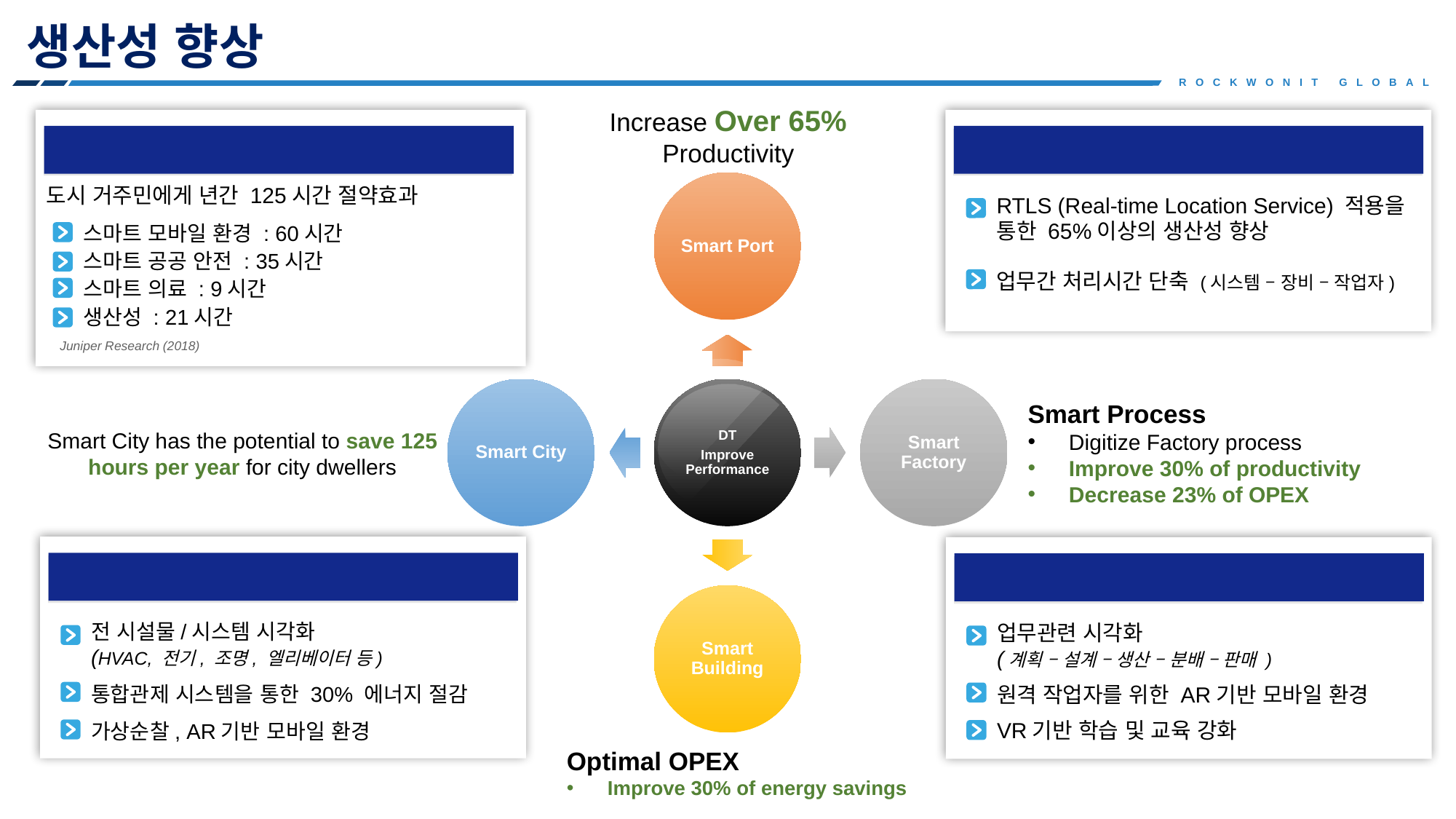

생산성 향상
ROCKWONIT GLOBAL

Increase Over 65% Productivity

생산성 향상
RTLS (Real-time Location Service) 적용을 통한 65%이상의 생산성 향상

업무간 처리시간 단축 (시스템 – 장비 – 작업자)

스마트시티가 가져올 효과
도시 거주민에게 년간 125시간 절약효과
스마트 모바일 환경 : 60시간

스마트 공공 안전 : 35시간

스마트 의료 : 9시간

생산성 : 21시간

Juniper Research (2018)
DT
Improve Performance

Smart Port

Smart Factory

Smart Building

Smart City

Smart Process
Digitize Factory process
Improve 30% of productivity
Decrease 23% of OPEX
Smart City has the potential to save 125 hours per year for city dwellers

OPEX 절감
전 시설물/시스템 시각화
(HVAC, 전기, 조명, 엘리베이터 등)

통합관제 시스템을 통한 30% 에너지 절감

가상순찰, AR기반 모바일 환경

스마트 프로세스
업무관련 시각화
(계획 – 설계 – 생산 – 분배 – 판매 )

원격 작업자를 위한 AR기반 모바일 환경

VR기반 학습 및 교육 강화

Optimal OPEX
Improve 30% of energy savings